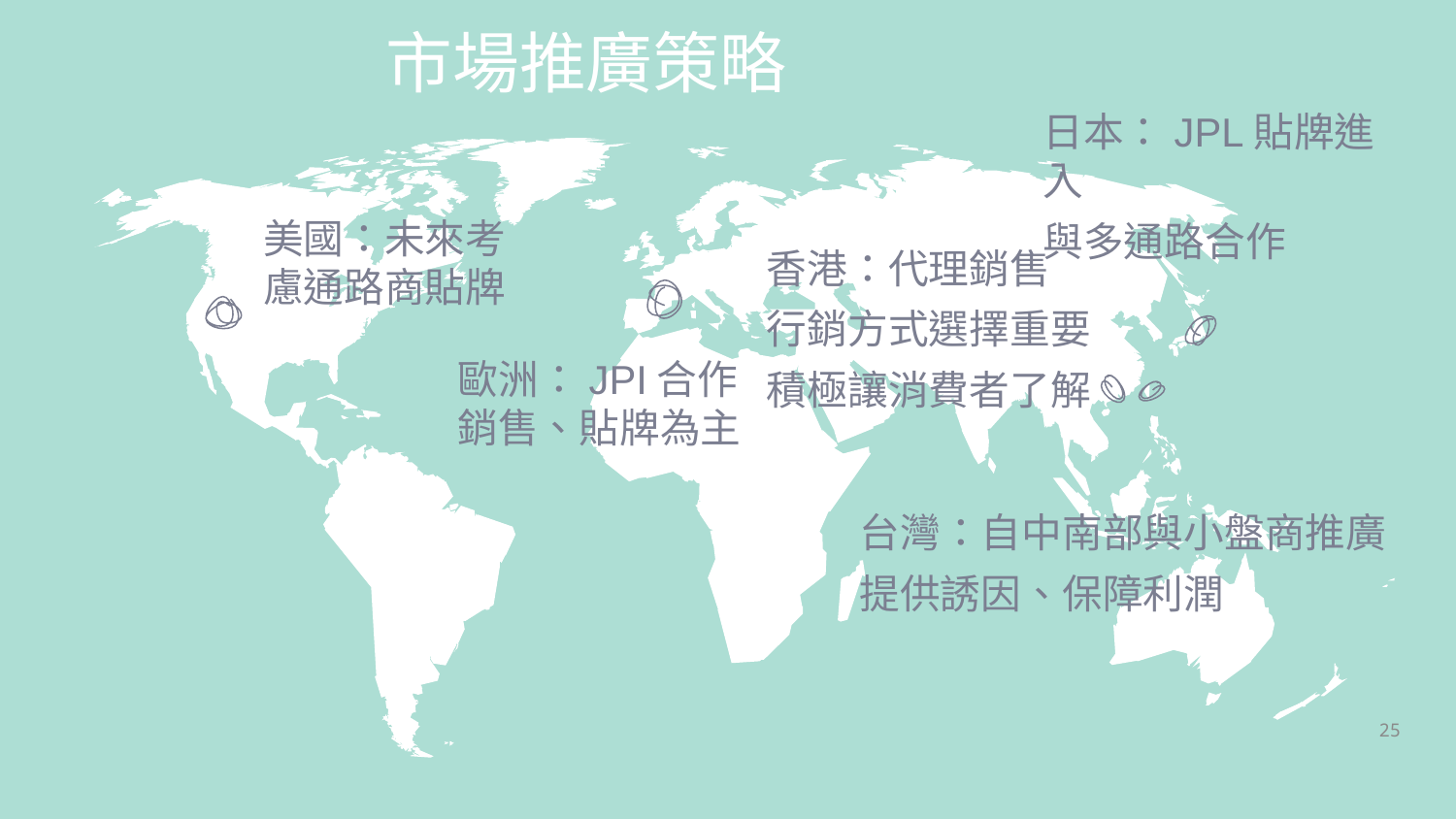

市場推廣策略
日本：JPL貼牌進入
與多通路合作

美國：未來考慮通路商貼牌

香港：代理銷售
行銷方式選擇重要
積極讓消費者了解

歐洲：JPI合作銷售、貼牌為主

台灣：自中南部與小盤商推廣
提供誘因、保障利潤
25